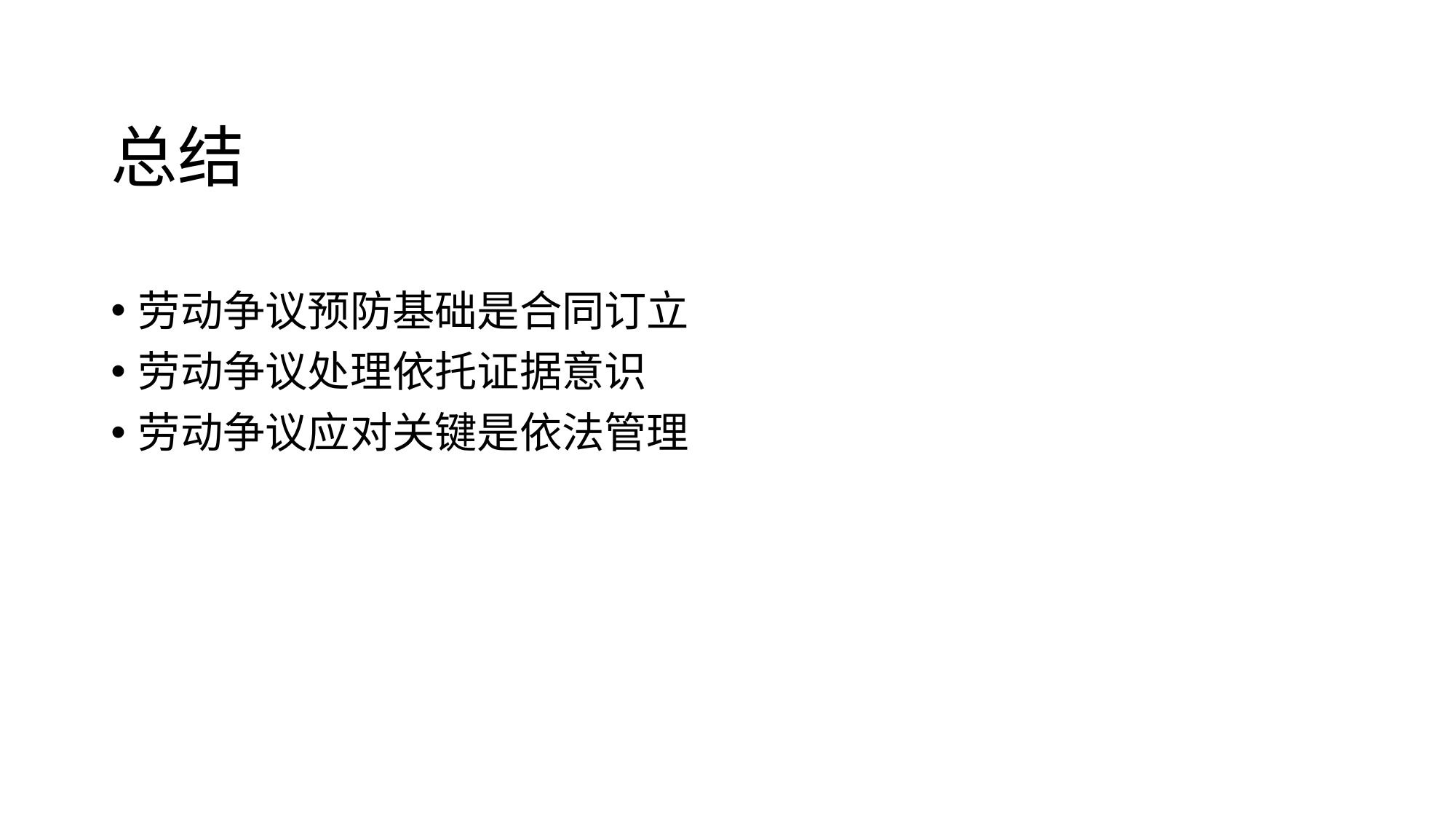

# 总结

劳动争议预防基础是合同订立
劳动争议处理依托证据意识
劳动争议应对关键是依法管理